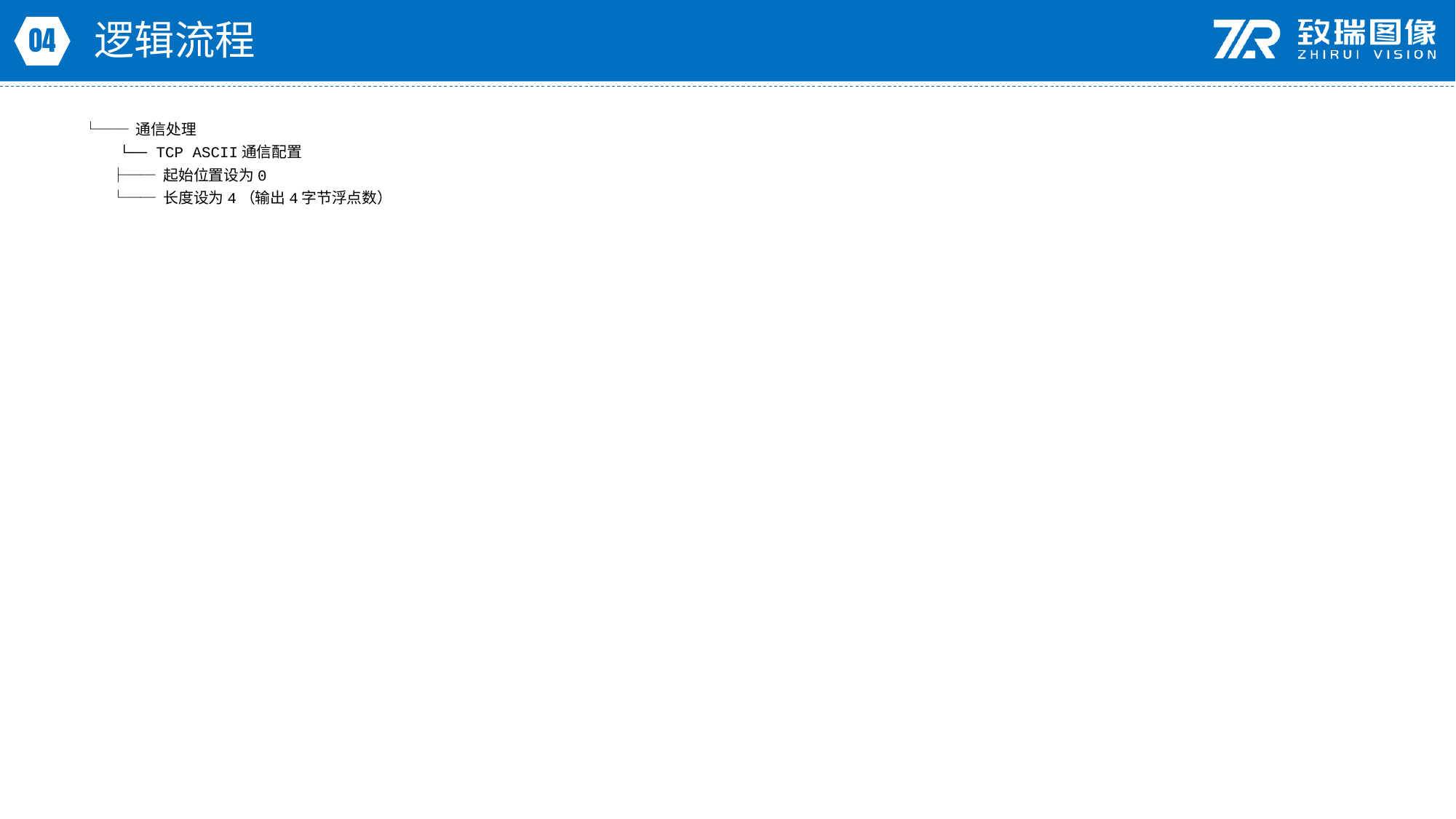

逻辑流程
04

└── 通信处理
    └── TCP ASCII通信配置
        ├── 起始位置设为0
        └── 长度设为4（输出4字节浮点数）